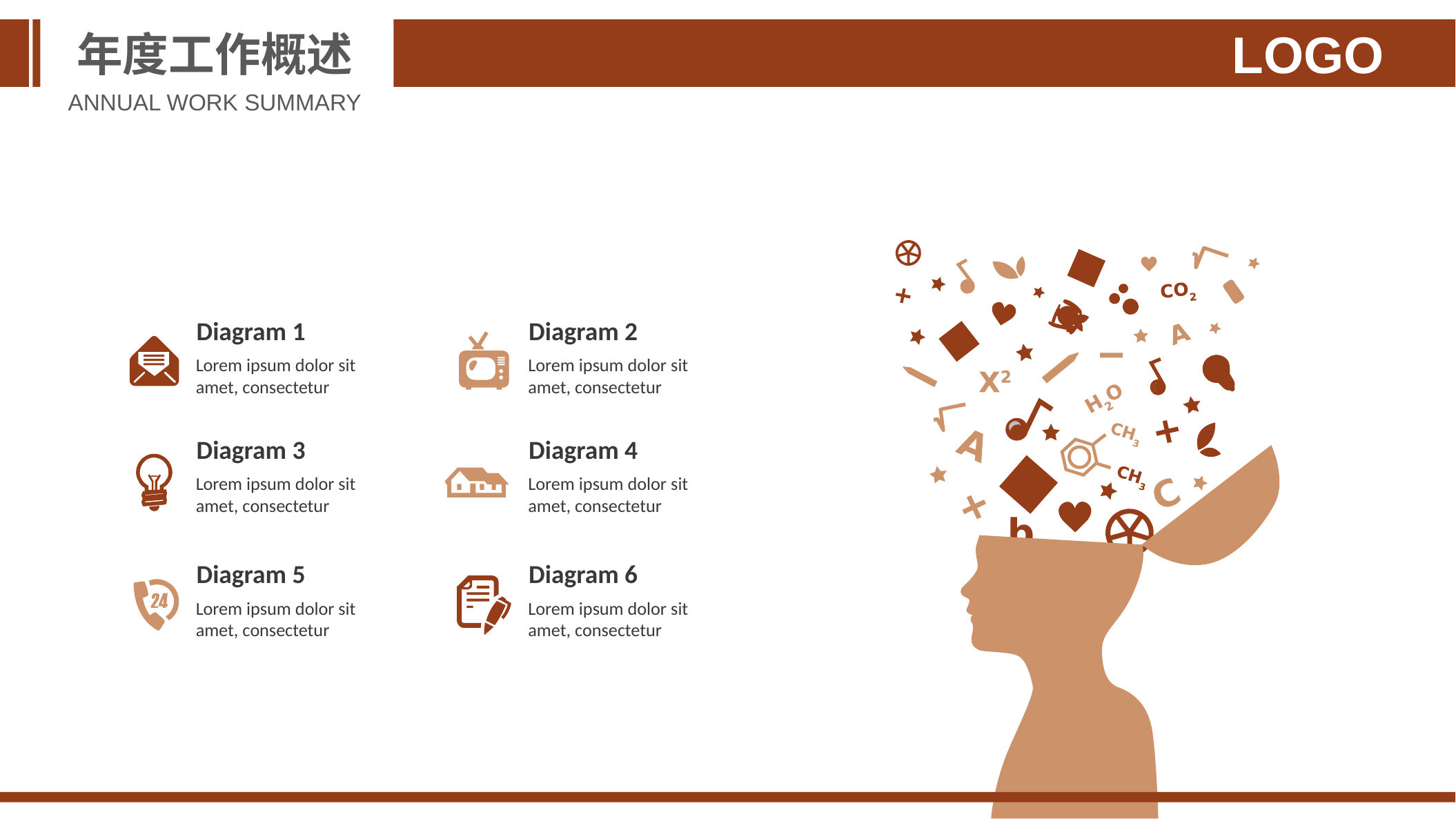

年度工作概述
LOGO
ANNUAL WORK SUMMARY

Diagram 1
Lorem ipsum dolor sit amet, consectetur
Diagram 2
Lorem ipsum dolor sit amet, consectetur

Diagram 3
Lorem ipsum dolor sit amet, consectetur
Diagram 4
Lorem ipsum dolor sit amet, consectetur

Diagram 5
Lorem ipsum dolor sit amet, consectetur
Diagram 6
Lorem ipsum dolor sit amet, consectetur